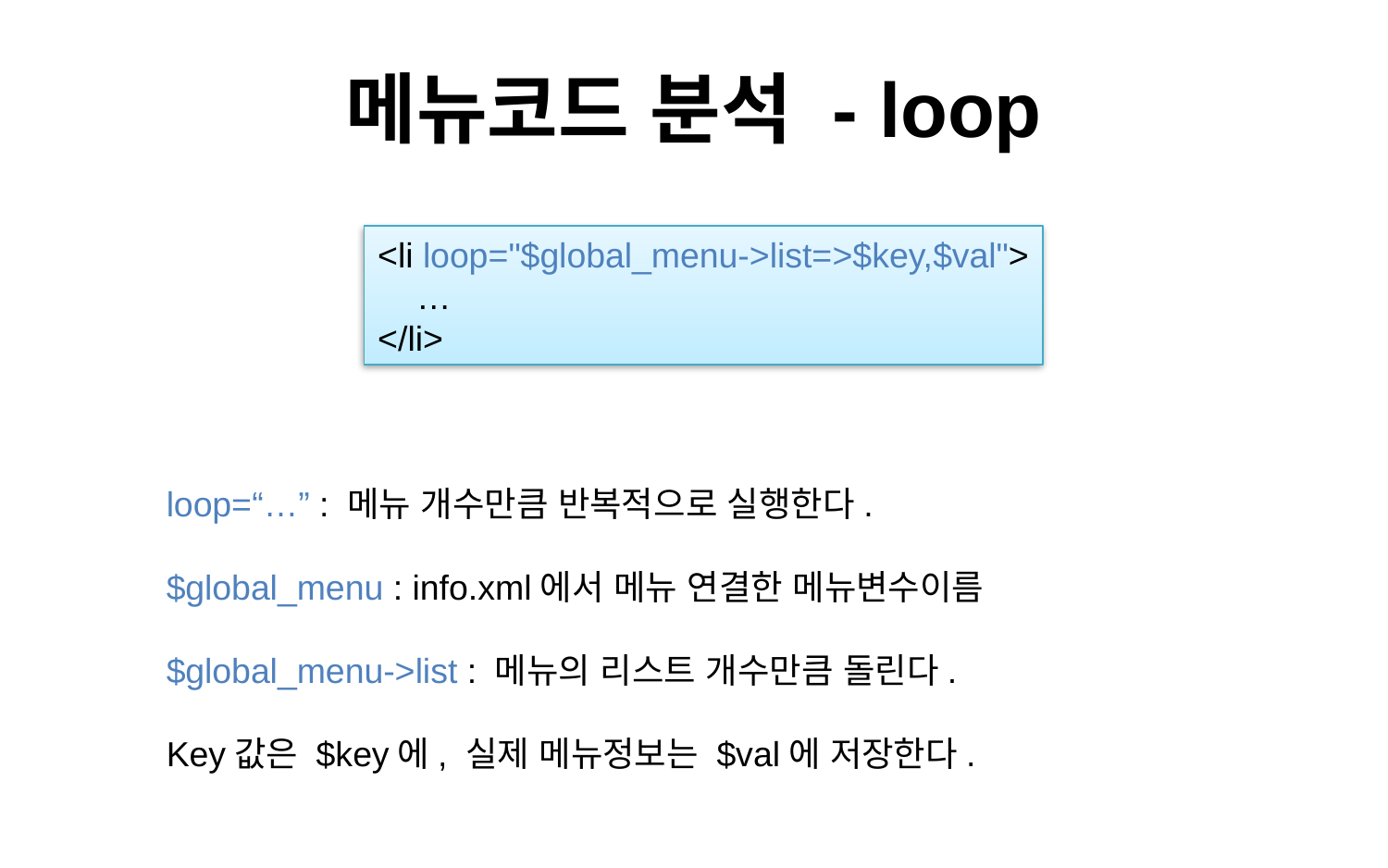

# 메뉴코드 분석 - loop
<li loop="$global_menu->list=>$key,$val">
    …
</li>
loop=“…” : 메뉴 개수만큼 반복적으로 실행한다.
$global_menu : info.xml에서 메뉴 연결한 메뉴변수이름
$global_menu->list : 메뉴의 리스트 개수만큼 돌린다.
Key값은 $key에, 실제 메뉴정보는 $val에 저장한다.